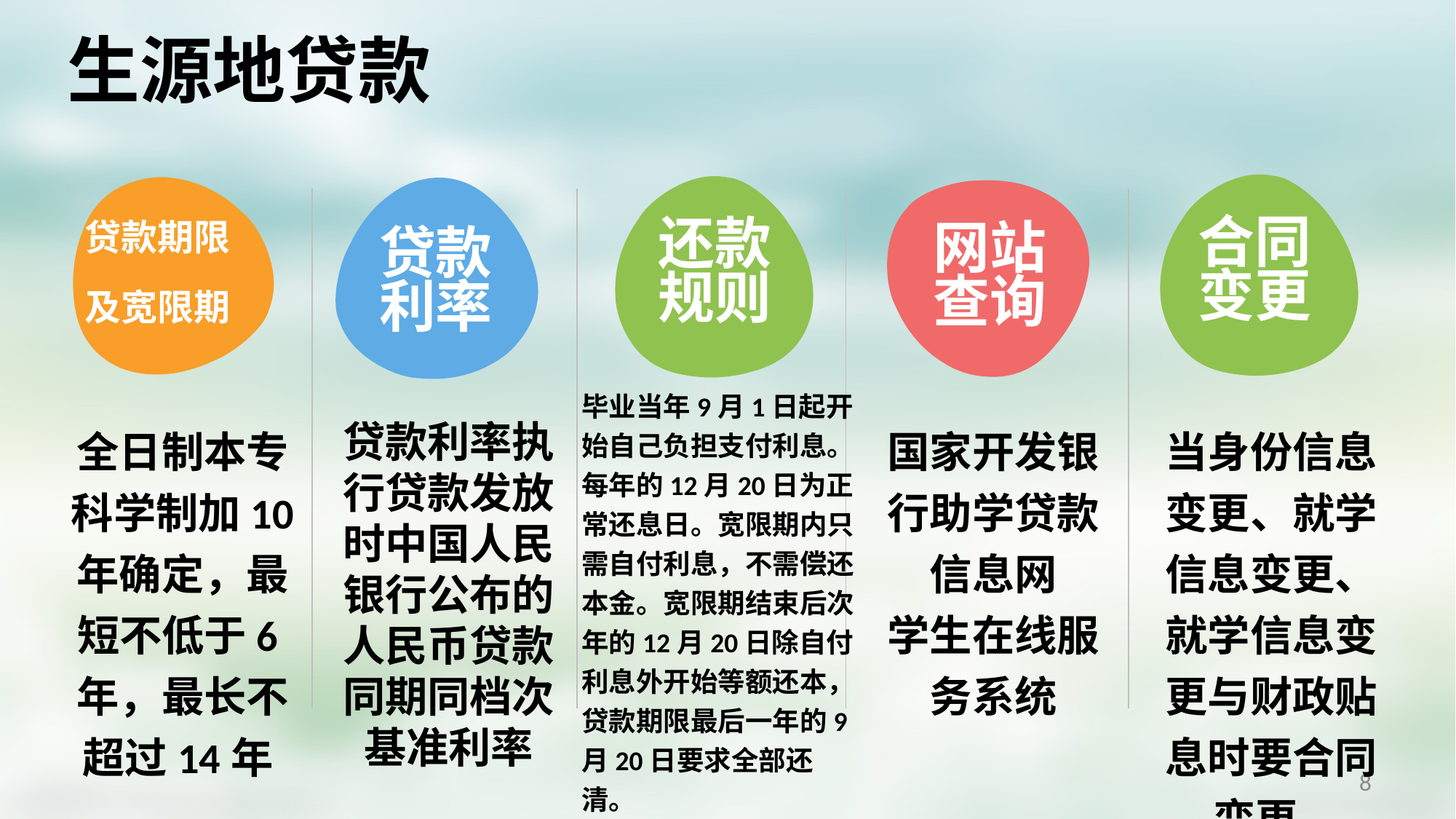

生源地贷款

合同
变更
还款
规则
贷款期限

及宽限期
网站
查询
贷款
利率
毕业当年9月1日起开始自己负担支付利息。每年的12月20日为正常还息日。宽限期内只需自付利息，不需偿还本金。宽限期结束后次年的12月20日除自付利息外开始等额还本，贷款期限最后一年的9月20日要求全部还清。
当身份信息变更、就学信息变更、就学信息变更与财政贴息时要合同变更.
全日制本专科学制加10年确定，最短不低于6年，最长不超过14年
贷款利率执行贷款发放时中国人民银行公布的人民币贷款同期同档次基准利率
国家开发银行助学贷款信息网
学生在线服务系统
8